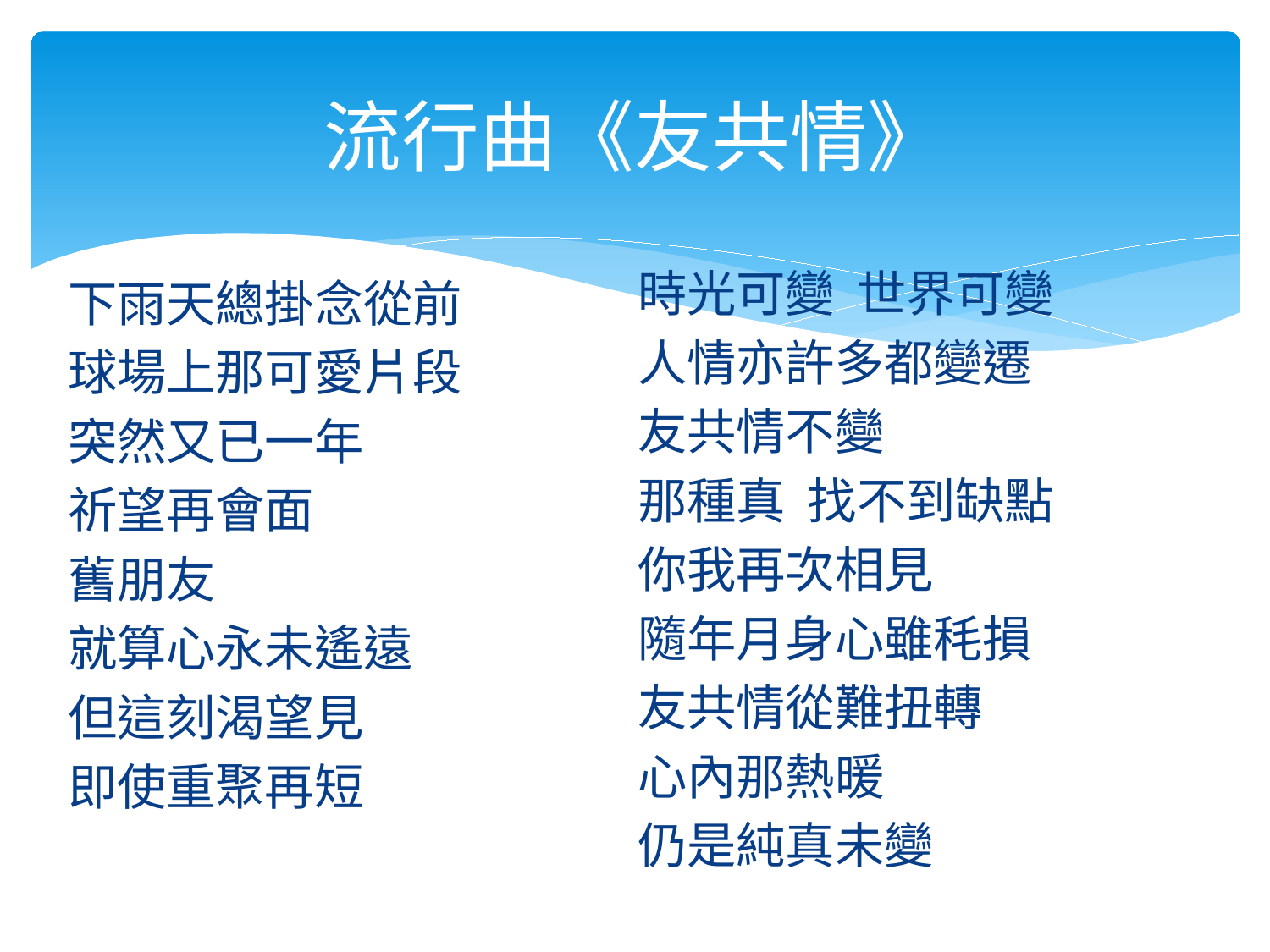

# 流行曲《友共情》
時光可變  世界可變
人情亦許多都變遷
友共情不變
那種真  找不到缺點
你我再次相見
隨年月身心雖秏損
友共情從難扭轉
心內那熱暖
仍是純真未變

下雨天總掛念從前
球場上那可愛片段
突然又已一年
祈望再會面
舊朋友
就算心永未遙遠
但這刻渴望見
即使重聚再短